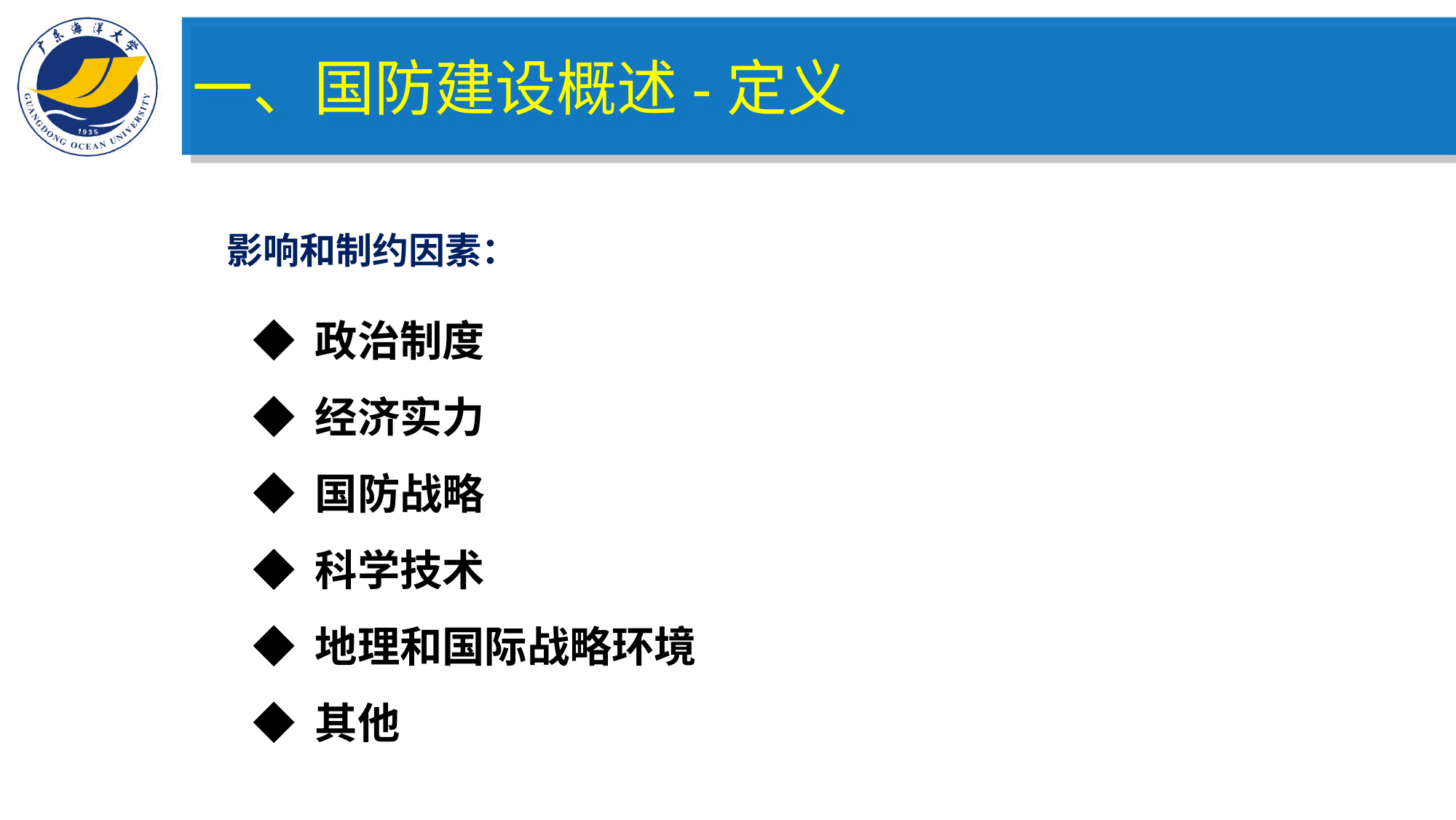

一、国防建设概述-定义
影响和制约因素：
◆ 政治制度
◆ 经济实力
◆ 国防战略
◆ 科学技术
◆ 地理和国际战略环境
◆ 其他